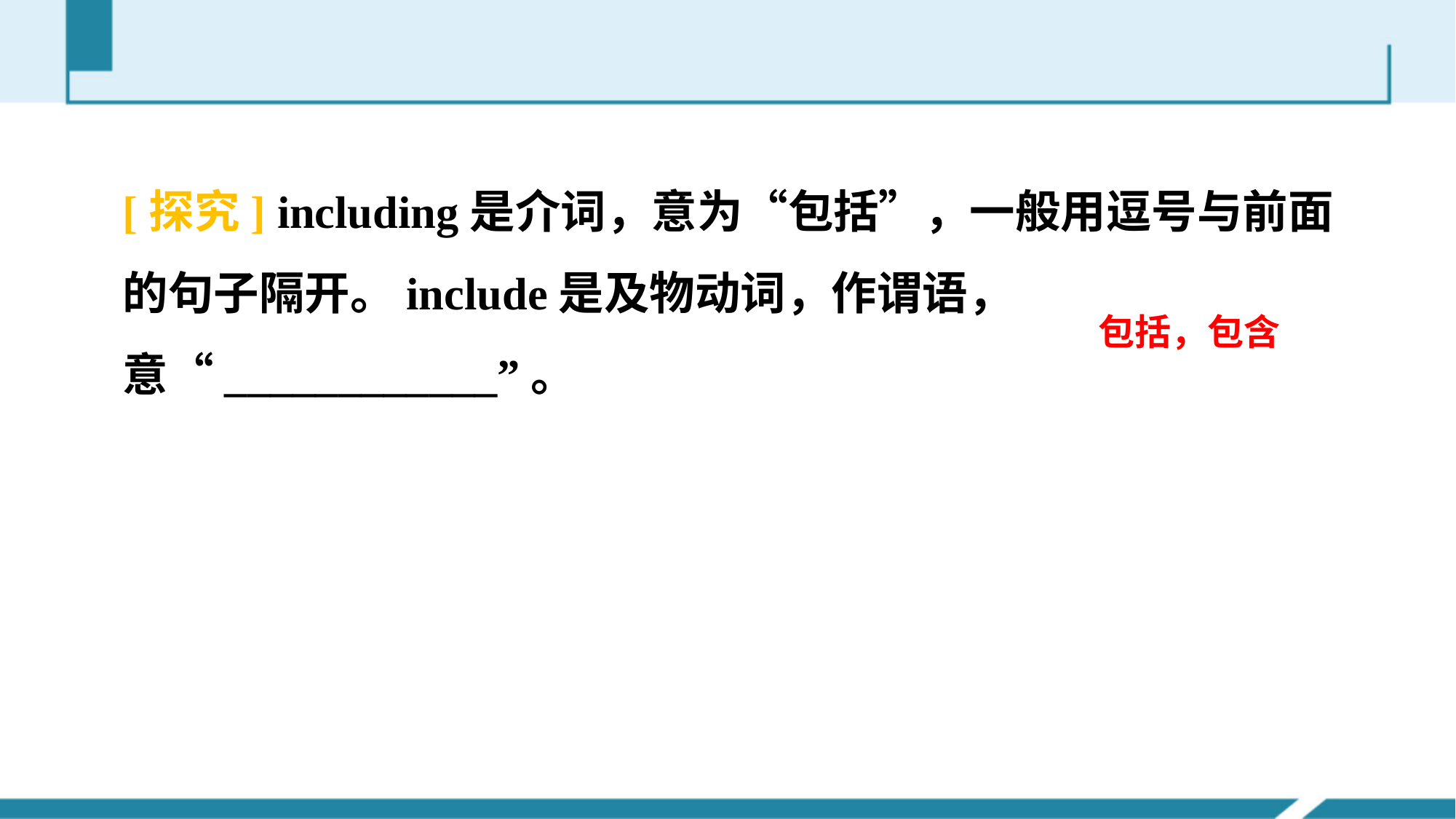

[探究] including是介词，意为“包括”，一般用逗号与前面的句子隔开。include是及物动词，作谓语，意“____________”。
包括，包含